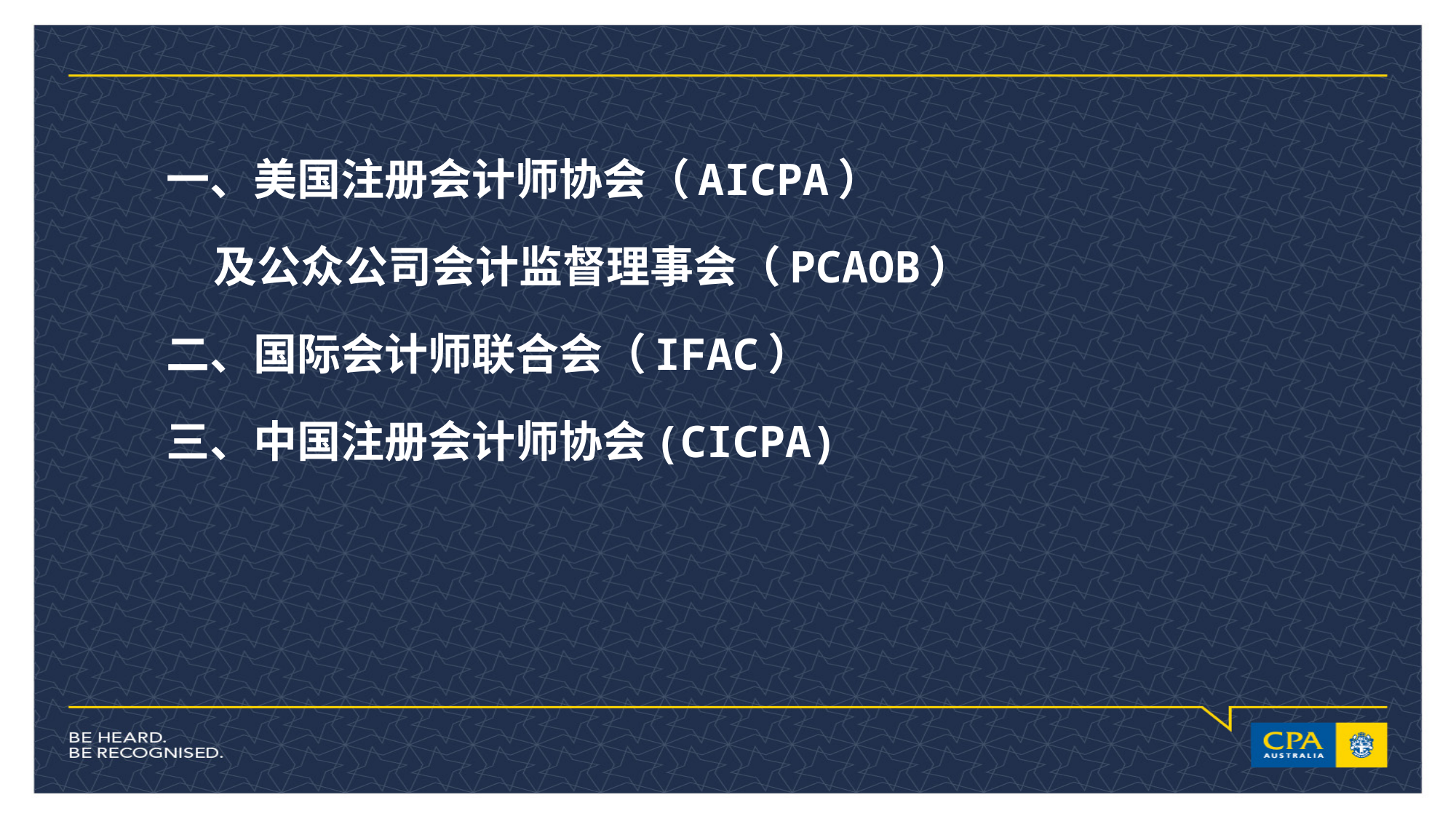

一、美国注册会计师协会（AICPA）
    及公众公司会计监督理事会（PCAOB）
二、国际会计师联合会（IFAC）
三、中国注册会计师协会(CICPA)